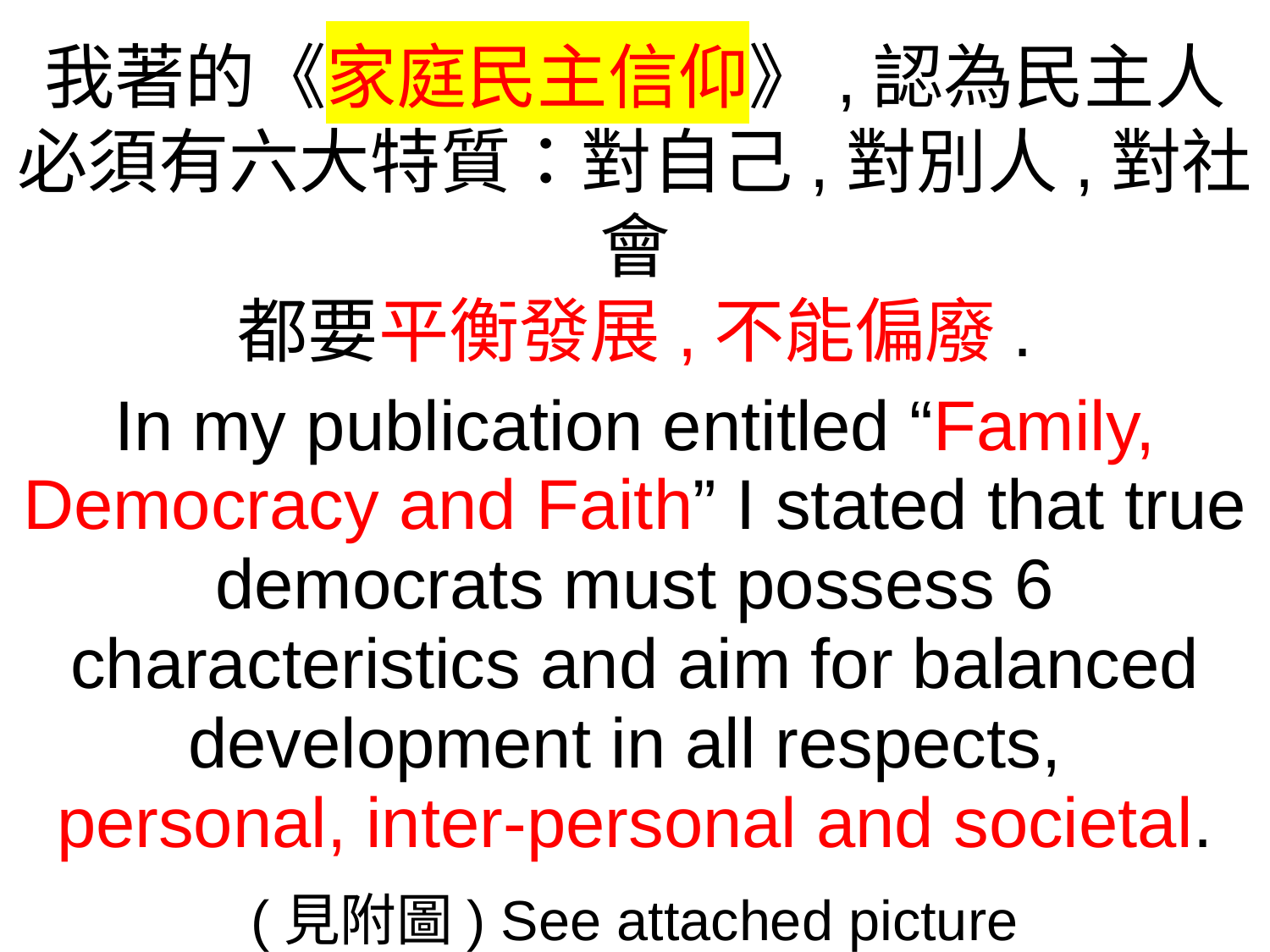

我著的《家庭民主信仰》,認為民主人必須有六大特質：對自己,對別人,對社會
都要平衡發展,不能偏廢.
In my publication entitled “Family, Democracy and Faith” I stated that true democrats must possess 6 characteristics and aim for balanced development in all respects,
personal, inter-personal and societal.
(見附圖) See attached picture